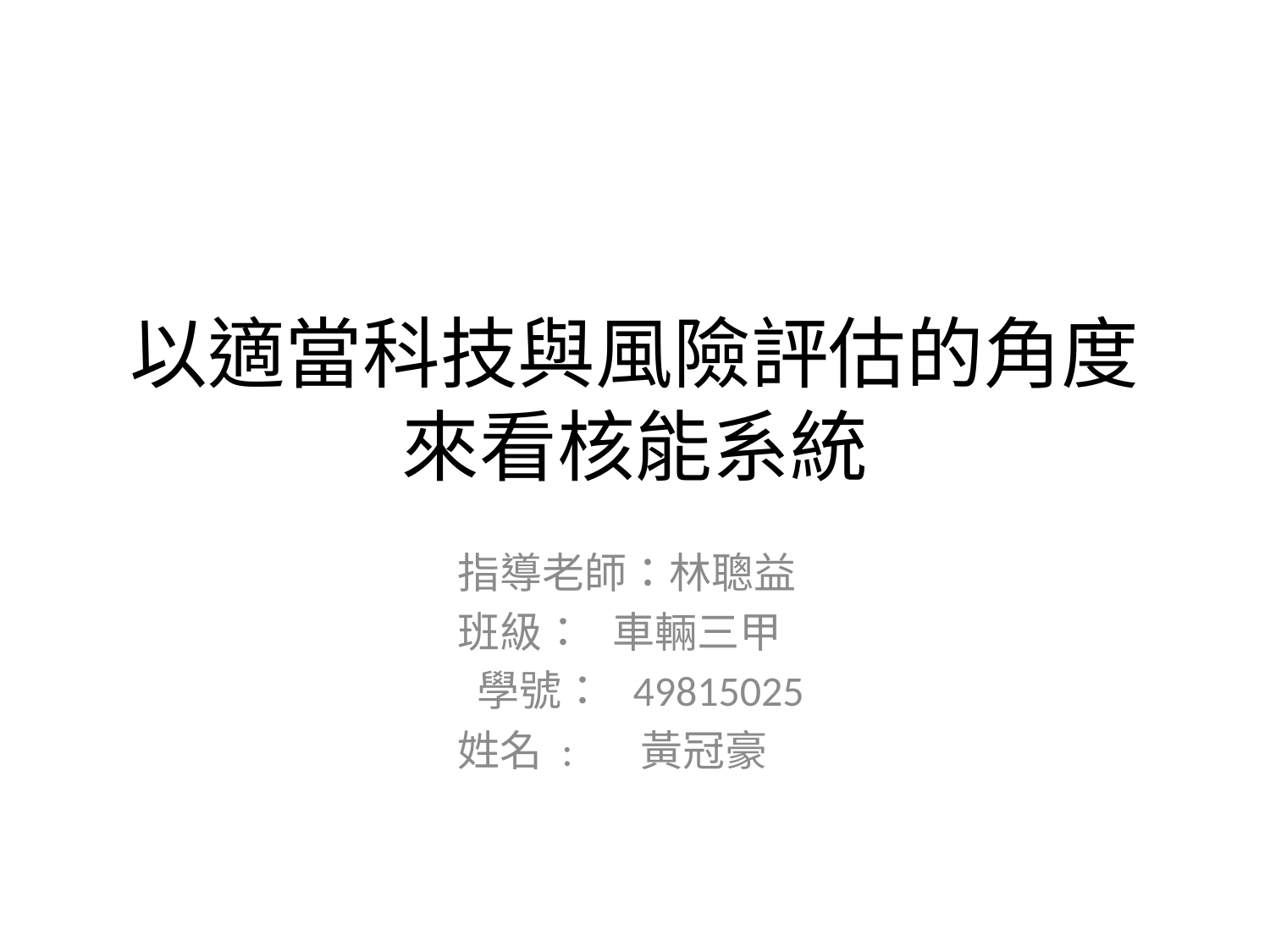

# 以適當科技與風險評估的角度來看核能系統
指導老師：林聰益
班級：   車輛三甲
 學號：  49815025
姓名 :      黃冠豪